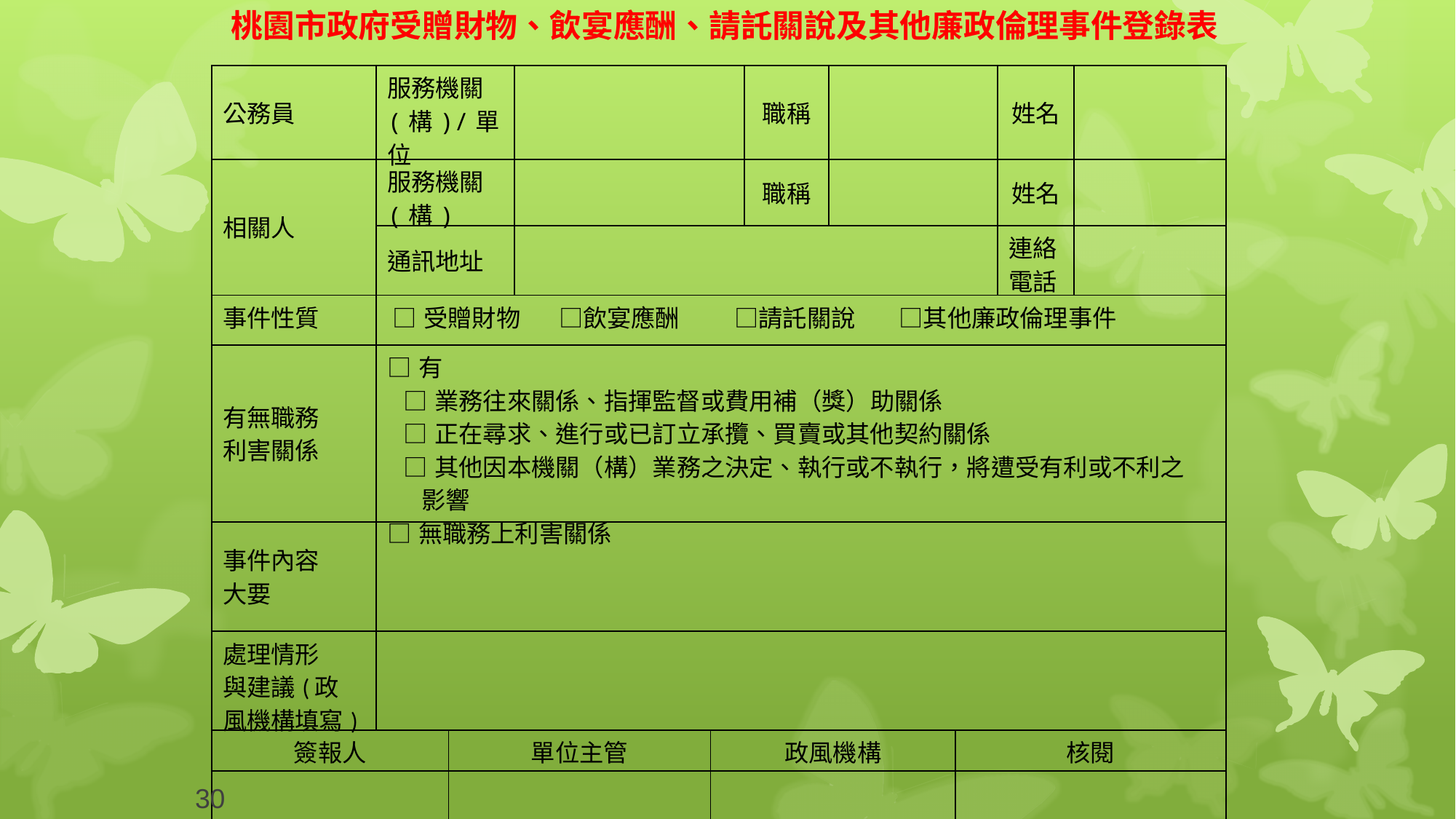

桃園市政府受贈財物、飲宴應酬、請託關說及其他廉政倫理事件登錄表
| 公務員 | 服務機關 (構)/單位 |  |  |  | 職稱 |  |  | 姓名 |  |
| --- | --- | --- | --- | --- | --- | --- | --- | --- | --- |
| 相關人 | 服務機關(構) |  |  |  | 職稱 |  |  | 姓名 |  |
|  | 通訊地址 |  |  |  |  |  |  | 連絡電話 |  |
| 事件性質 | □受贈財物 □飲宴應酬 □請託關說 □其他廉政倫理事件 |  |  |  |  |  |  |  |  |
| 有無職務 利害關係 | □有 □業務往來關係、指揮監督或費用補（獎）助關係 □正在尋求、進行或已訂立承攬、買賣或其他契約關係 □其他因本機關（構）業務之決定、執行或不執行，將遭受有利或不利之 影響 □無職務上利害關係 |  |  |  |  |  |  |  |  |
| 事件內容 大要 |  |  |  |  |  |  |  |  |  |
| 處理情形 與建議(政 風機構填寫) |  |  |  |  |  |  |  |  |  |
| 簽報人 |  | 單位主管 |  | 政風機構 |  |  | 核閱 |  |  |
|  |  |  |  |  |  |  |  |  |  |
30